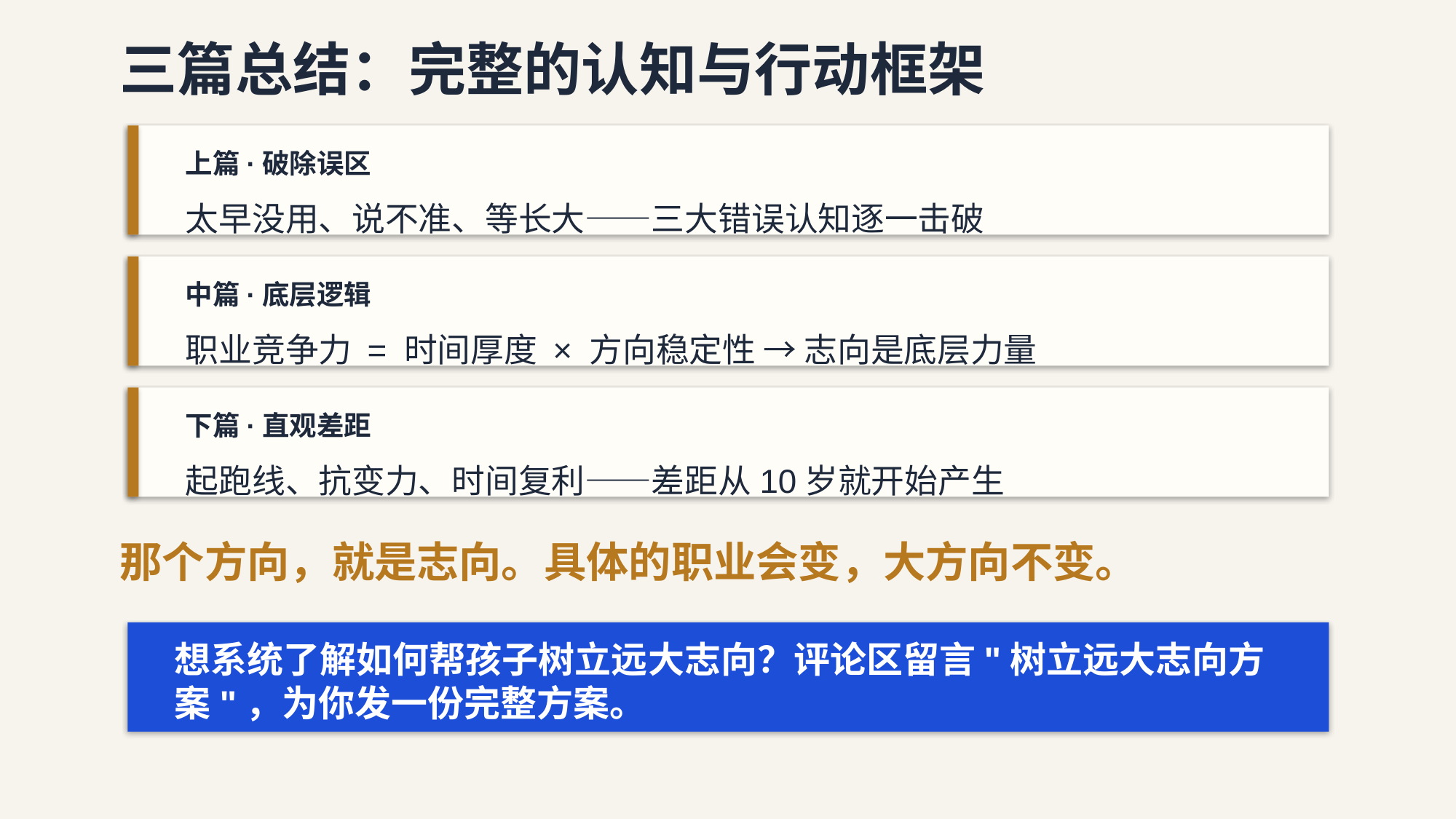

三篇总结：完整的认知与行动框架

上篇·破除误区
太早没用、说不准、等长大——三大错误认知逐一击破

中篇·底层逻辑
职业竞争力 = 时间厚度 × 方向稳定性 → 志向是底层力量

下篇·直观差距
起跑线、抗变力、时间复利——差距从10岁就开始产生
那个方向，就是志向。具体的职业会变，大方向不变。

想系统了解如何帮孩子树立远大志向？评论区留言"树立远大志向方案"，为你发一份完整方案。